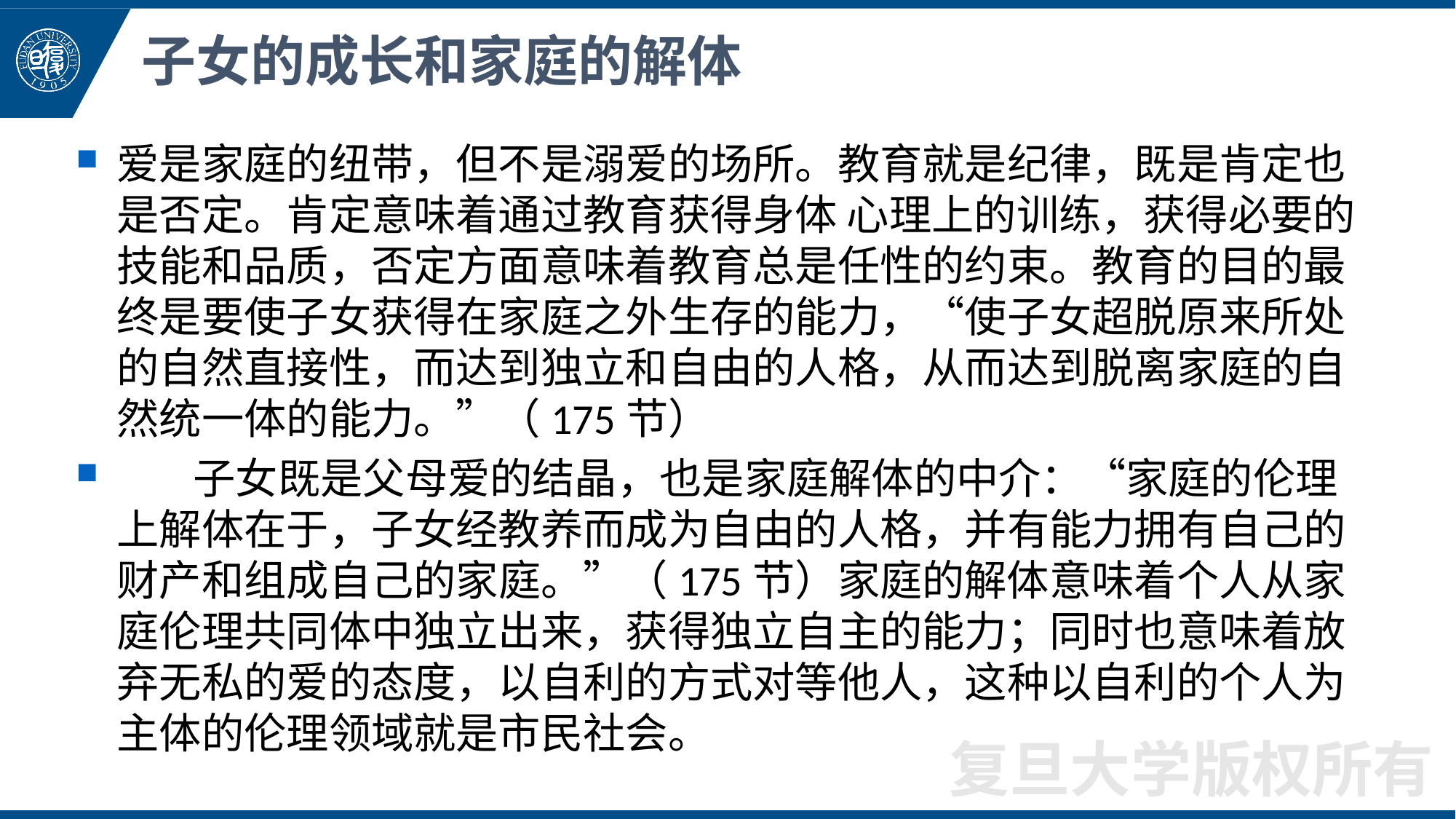

# 子女的成长和家庭的解体
爱是家庭的纽带，但不是溺爱的场所。教育就是纪律，既是肯定也是否定。肯定意味着通过教育获得身体 心理上的训练，获得必要的技能和品质，否定方面意味着教育总是任性的约束。教育的目的最终是要使子女获得在家庭之外生存的能力，“使子女超脱原来所处的自然直接性，而达到独立和自由的人格，从而达到脱离家庭的自然统一体的能力。”（175节）
       子女既是父母爱的结晶，也是家庭解体的中介：“家庭的伦理上解体在于，子女经教养而成为自由的人格，并有能力拥有自己的财产和组成自己的家庭。”（175节）家庭的解体意味着个人从家庭伦理共同体中独立出来，获得独立自主的能力；同时也意味着放弃无私的爱的态度，以自利的方式对等他人，这种以自利的个人为主体的伦理领域就是市民社会。